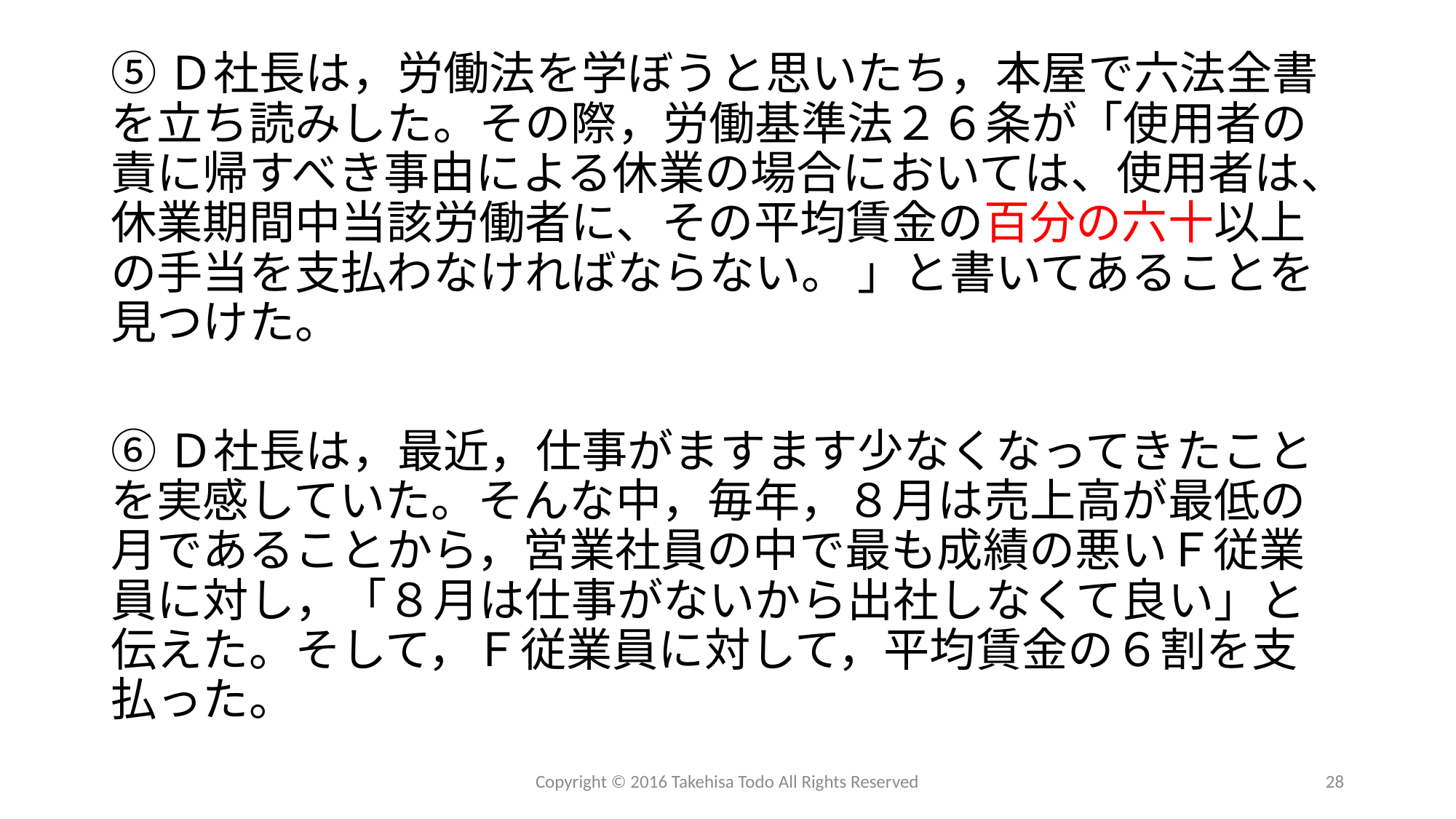

⑤Ｄ社長は，労働法を学ぼうと思いたち，本屋で六法全書を立ち読みした。その際，労働基準法２６条が「使用者の責に帰すべき事由による休業の場合においては、使用者は、休業期間中当該労働者に、その平均賃金の百分の六十以上の手当を支払わなければならない。 」と書いてあることを見つけた。

⑥Ｄ社長は，最近，仕事がますます少なくなってきたことを実感していた。そんな中，毎年，８月は売上高が最低の月であることから，営業社員の中で最も成績の悪いＦ従業員に対し，「８月は仕事がないから出社しなくて良い」と伝えた。そして，Ｆ従業員に対して，平均賃金の６割を支払った。

Copyright © 2016 Takehisa Todo All Rights Reserved
28